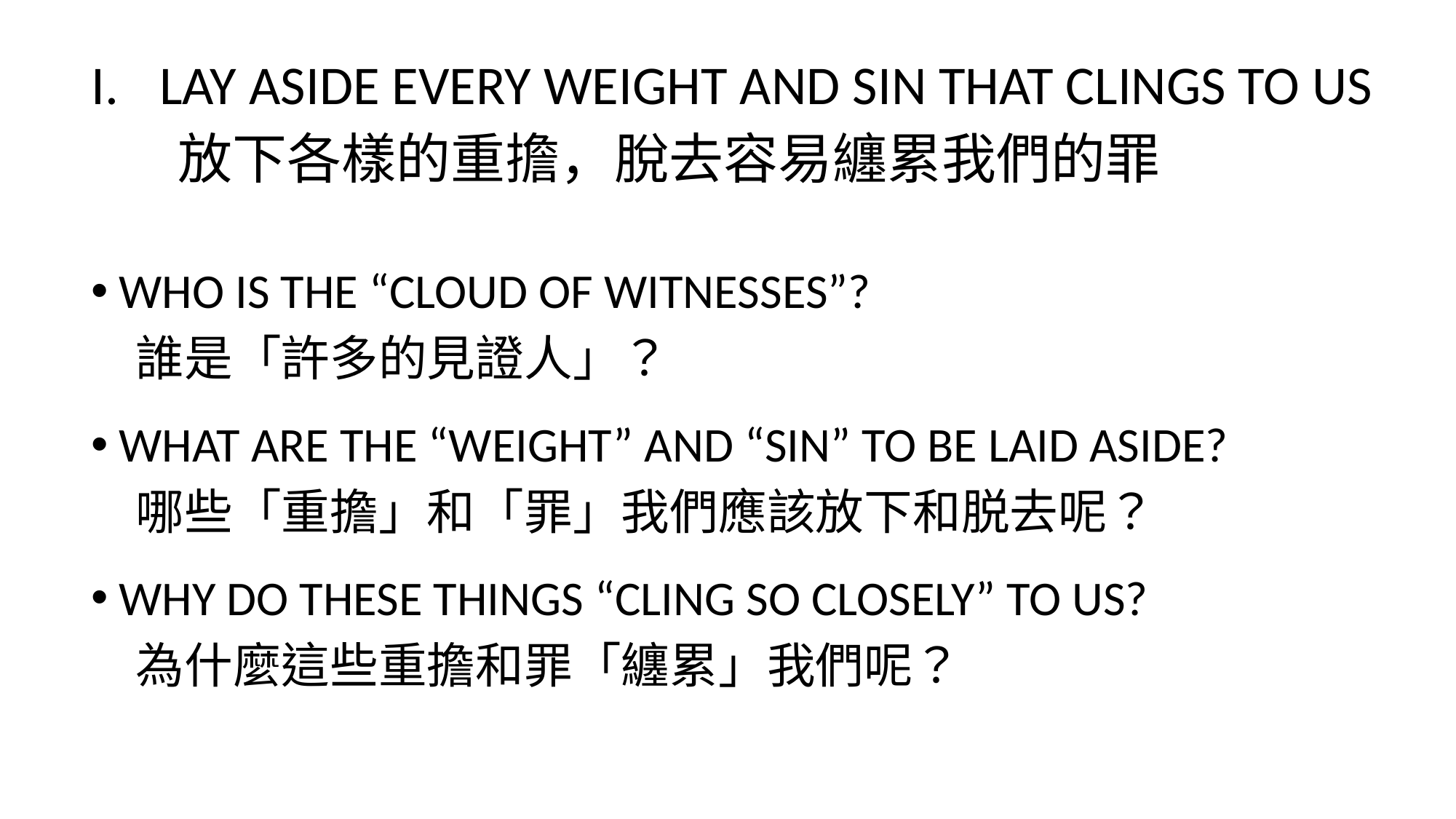

LAY ASIDE EVERY WEIGHT AND SIN THAT CLINGS TO US
      放下各樣的重擔，脫去容易纏累我們的罪

WHO IS THE “CLOUD OF WITNESSES”?
   誰是「許多的見證人」？
WHAT ARE THE “WEIGHT” AND “SIN” TO BE LAID ASIDE?
   哪些「重擔」和「罪」我們應該放下和脱去呢？
WHY DO THESE THINGS “CLING SO CLOSELY” TO US?
   為什麼這些重擔和罪「纏累」我們呢？